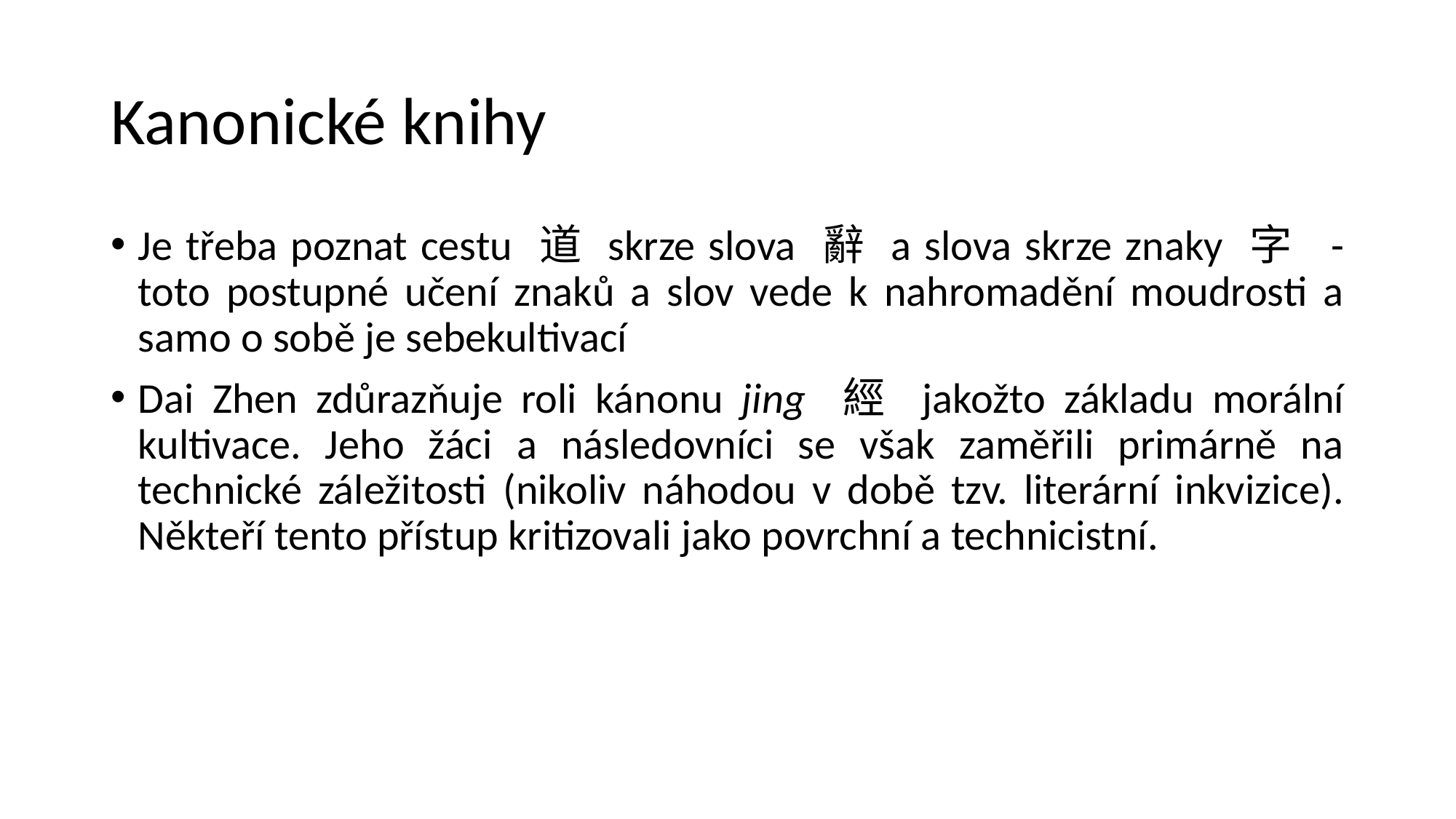

# Kanonické knihy
Je třeba poznat cestu 道 skrze slova 辭 a slova skrze znaky 字  - toto postupné učení znaků a slov vede k nahromadění moudrosti a samo o sobě je sebekultivací
Dai Zhen zdůrazňuje roli kánonu jing 經 jakožto základu morální kultivace. Jeho žáci a následovníci se však zaměřili primárně na technické záležitosti (nikoliv náhodou v době tzv. literární inkvizice). Někteří tento přístup kritizovali jako povrchní a technicistní.